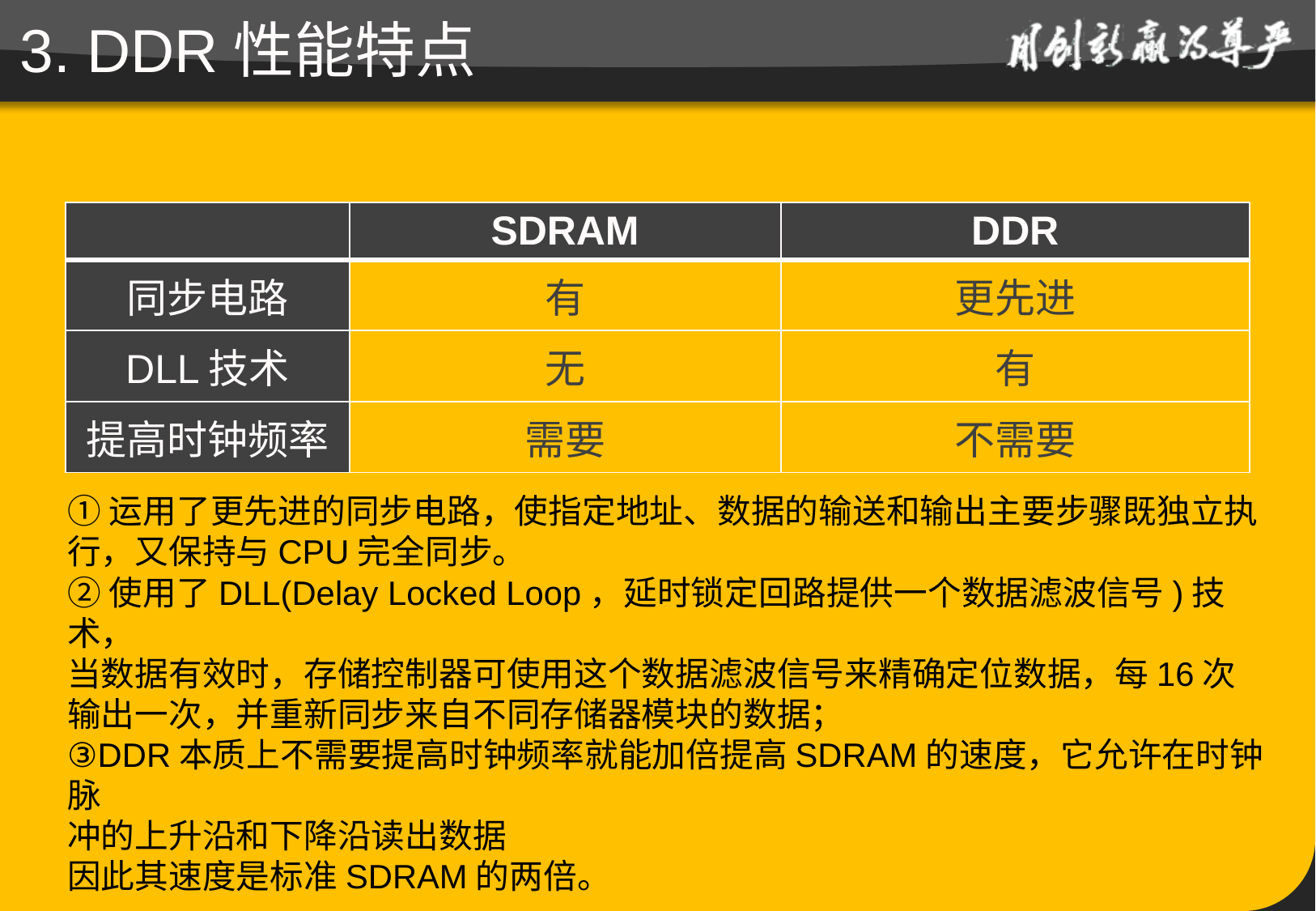

# 3. DDR性能特点
|  | SDRAM | DDR |
| --- | --- | --- |
| 同步电路 | 有 | 更先进 |
| DLL技术 | 无 | 有 |
| 提高时钟频率 | 需要 | 不需要 |
①运用了更先进的同步电路，使指定地址、数据的输送和输出主要步骤既独立执
行，又保持与CPU完全同步。
②使用了DLL(Delay Locked Loop，延时锁定回路提供一个数据滤波信号)技术，
当数据有效时，存储控制器可使用这个数据滤波信号来精确定位数据，每16次
输出一次，并重新同步来自不同存储器模块的数据；
③DDR本质上不需要提高时钟频率就能加倍提高SDRAM的速度，它允许在时钟脉
冲的上升沿和下降沿读出数据
因此其速度是标准SDRAM的两倍。